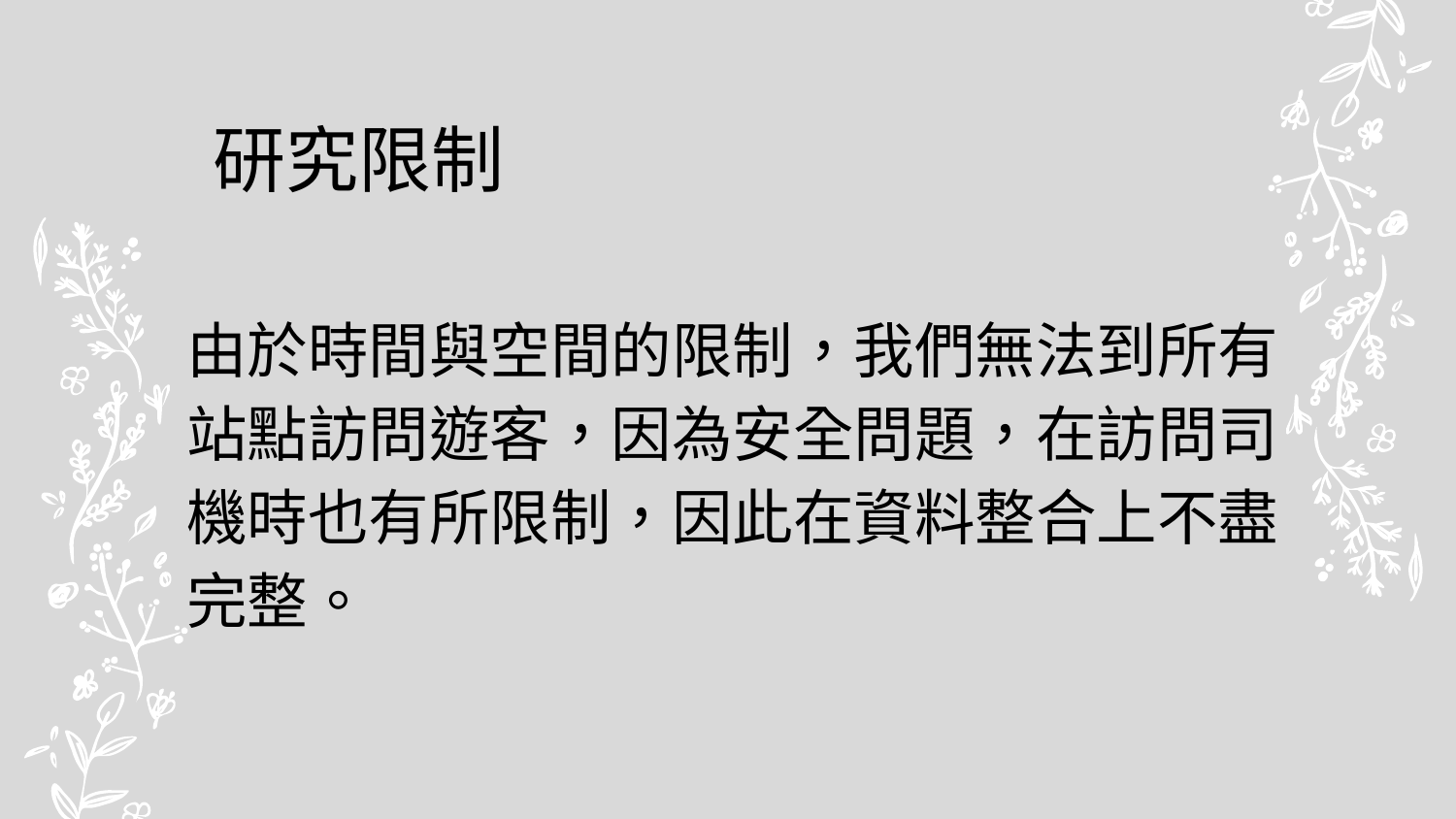

研究限制
由於時間與空間的限制，我們無法到所有站點訪問遊客，因為安全問題，在訪問司機時也有所限制，因此在資料整合上不盡完整。